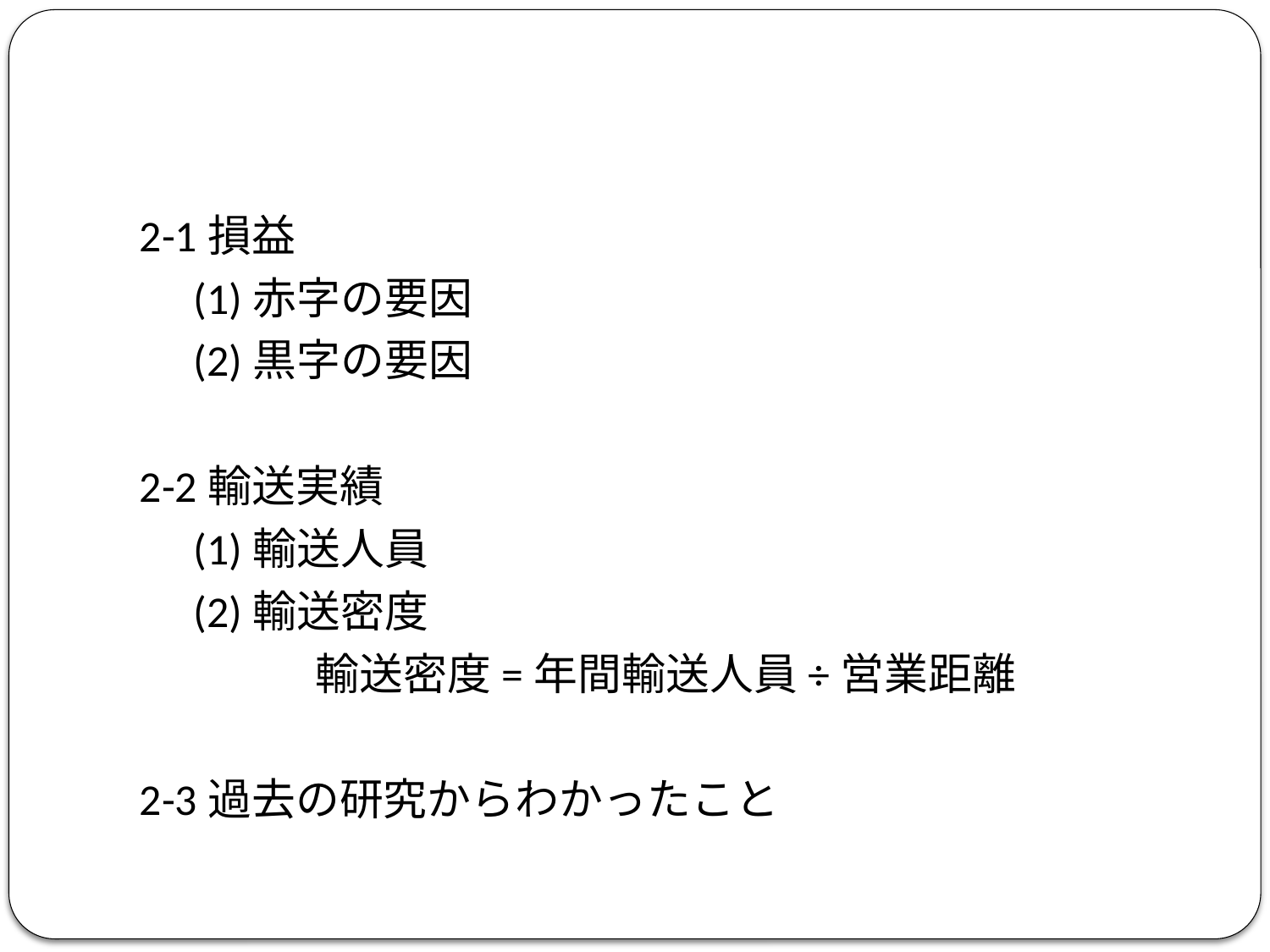

#
2-1損益
　(1)赤字の要因
　(2)黒字の要因

2-2輸送実績
　(1)輸送人員
　(2)輸送密度
　　　　輸送密度=年間輸送人員÷営業距離

2-3過去の研究からわかったこと